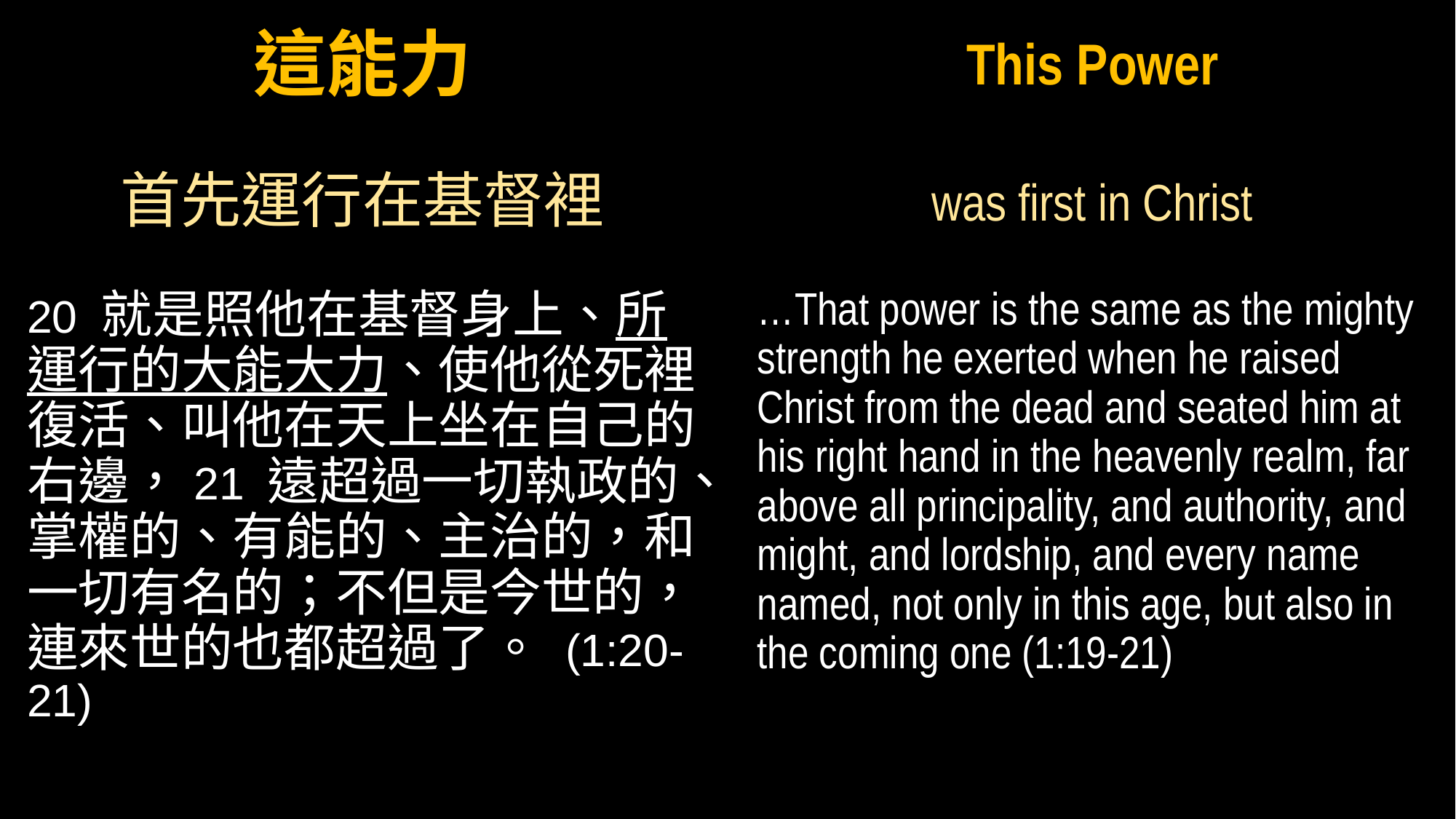

這能力

首先運行在基督裡

20 就是照他在基督身上、所運行的大能大力、使他從死裡復活、叫他在天上坐在自己的右邊，21 遠超過一切執政的、掌權的、有能的、主治的，和一切有名的；不但是今世的，連來世的也都超過了。 (1:20-21)

This Power

was first in Christ

…That power is the same as the mighty strength he exerted when he raised Christ from the dead and seated him at his right hand in the heavenly realm, far above all principality, and authority, and might, and lordship, and every name named, not only in this age, but also in the coming one (1:19-21)